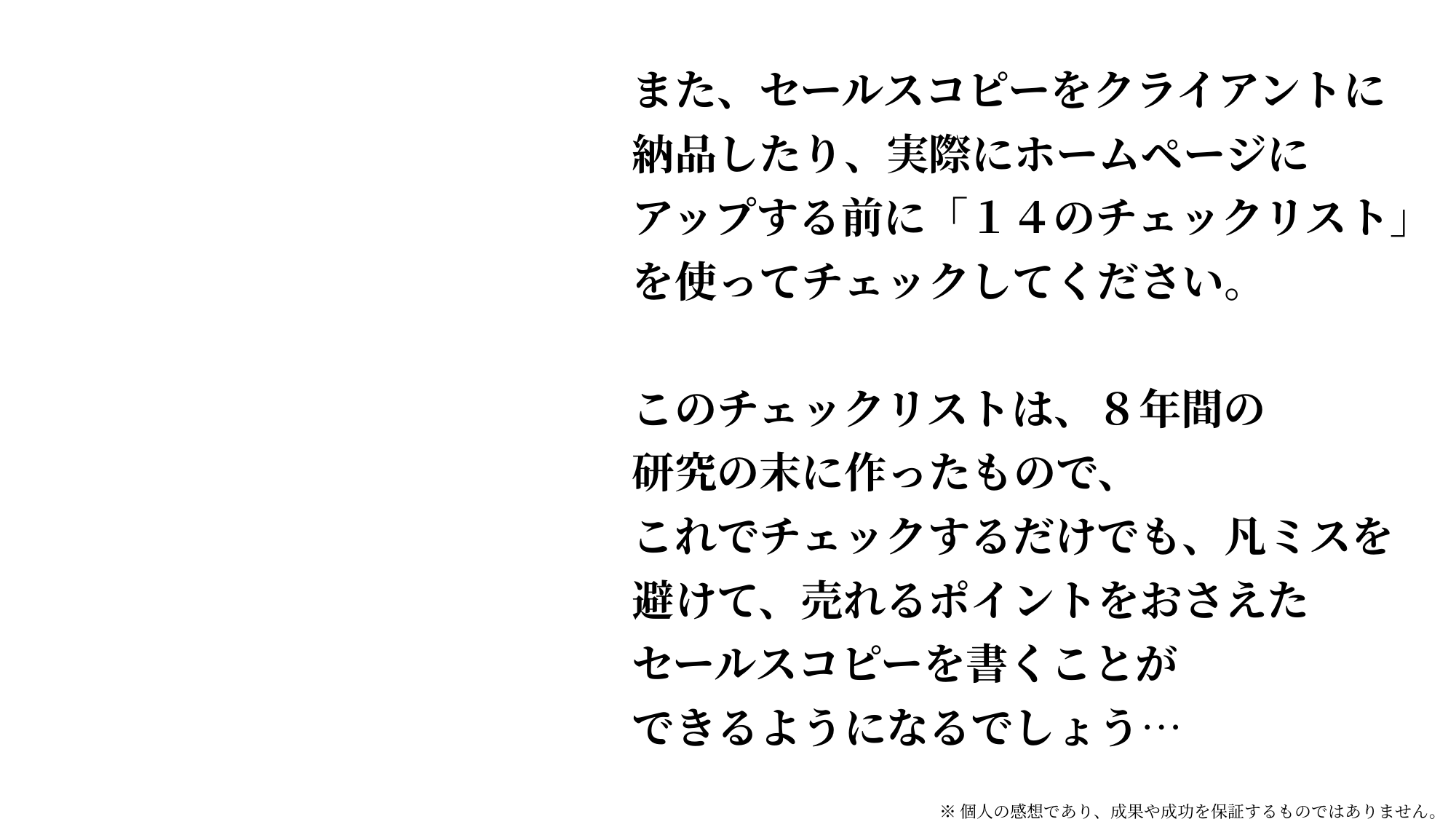

また、セールスコピーをクライアントに
納品したり、実際にホームページに
アップする前に「１４のチェックリスト」を使ってチェックしてください。

このチェックリストは、８年間の
研究の末に作ったもので、
これでチェックするだけでも、凡ミスを
避けて、売れるポイントをおさえた
セールスコピーを書くことが
できるようになるでしょう…
※個人の感想であり、成果や成功を保証するものではありません。